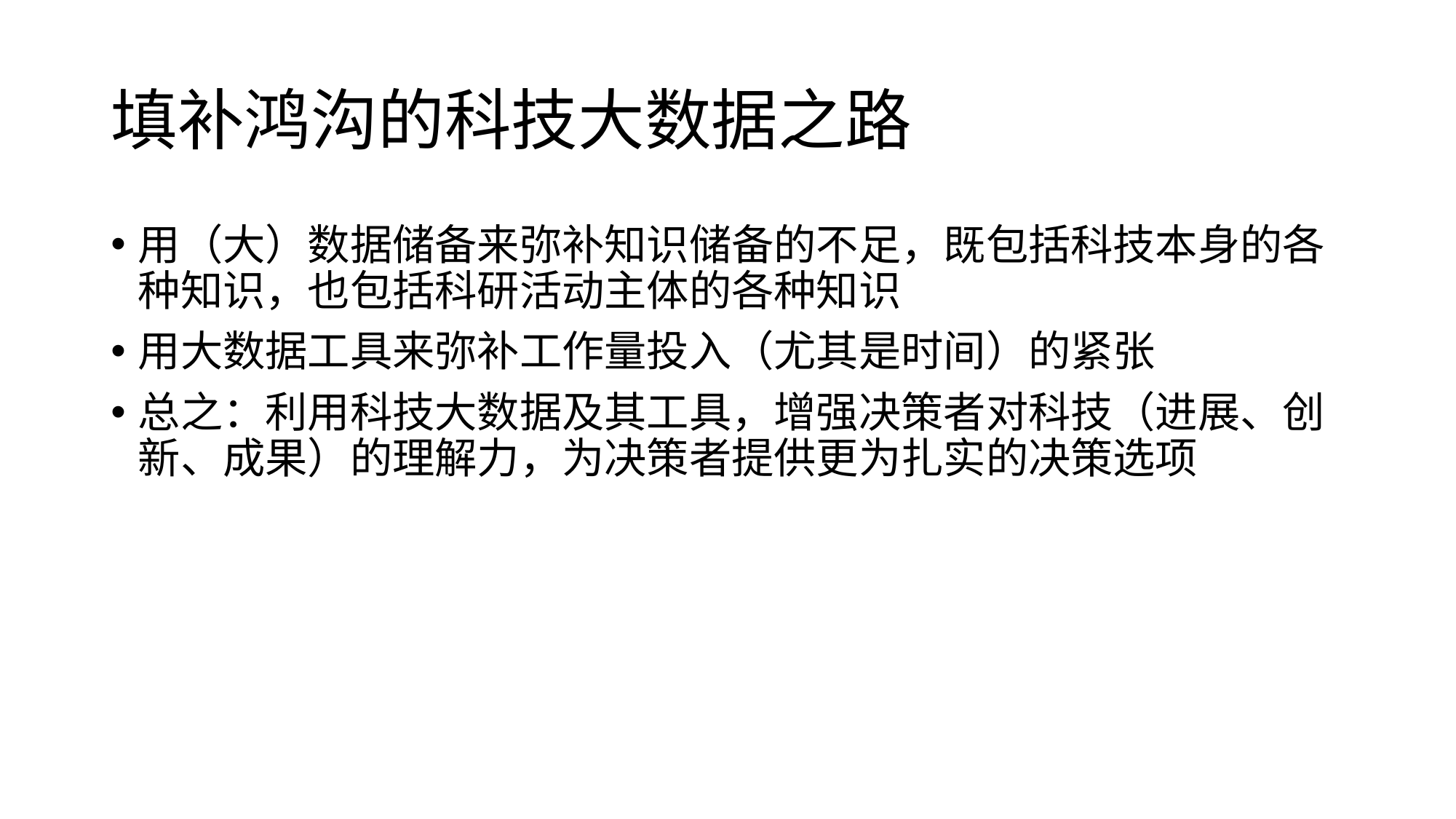

# 填补鸿沟的科技大数据之路
用（大）数据储备来弥补知识储备的不足，既包括科技本身的各种知识，也包括科研活动主体的各种知识
用大数据工具来弥补工作量投入（尤其是时间）的紧张
总之：利用科技大数据及其工具，增强决策者对科技（进展、创新、成果）的理解力，为决策者提供更为扎实的决策选项